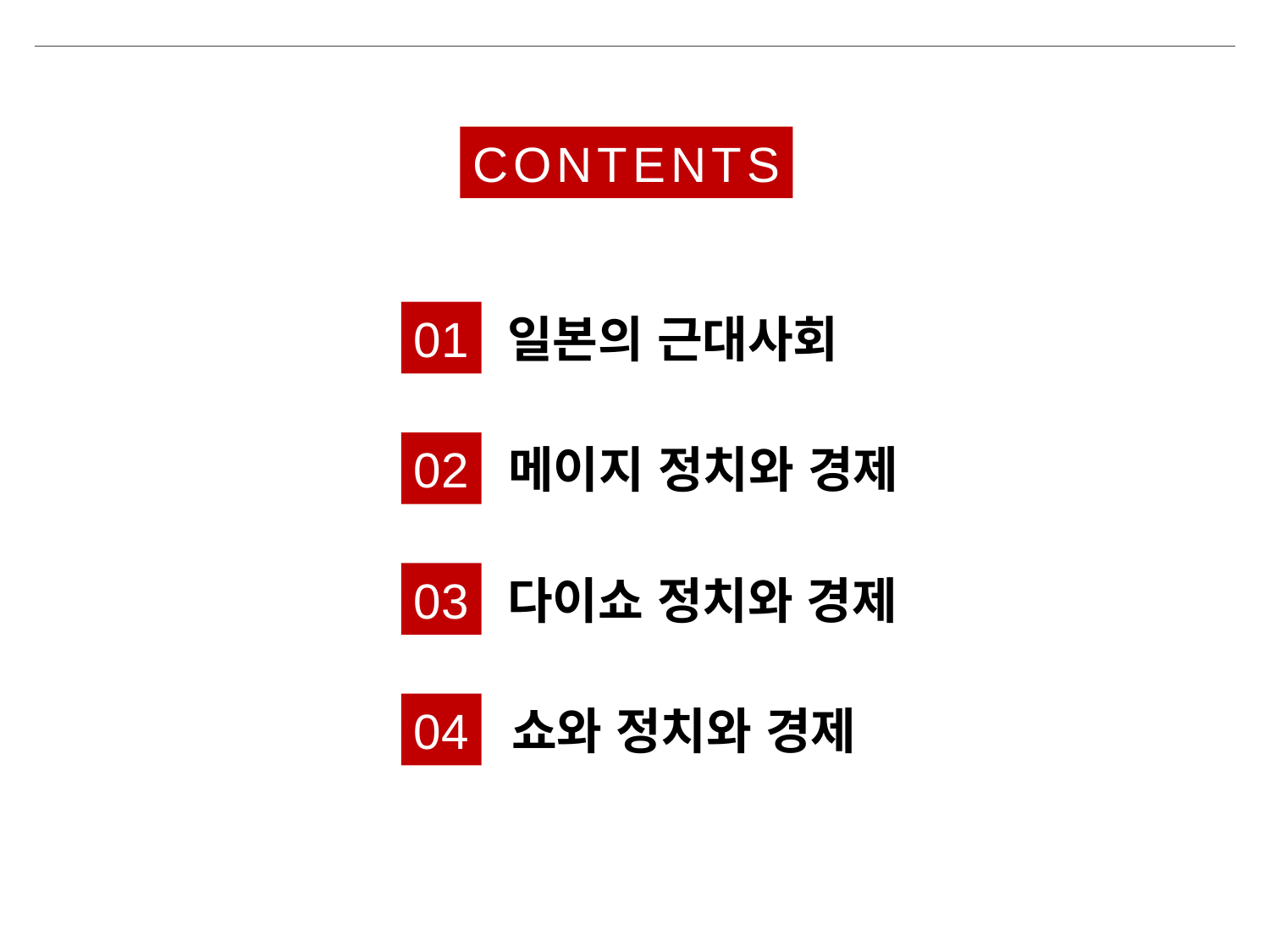

CONTENTS
01
일본의 근대사회
02
메이지 정치와 경제
03
다이쇼 정치와 경제
쇼와 정치와 경제
04